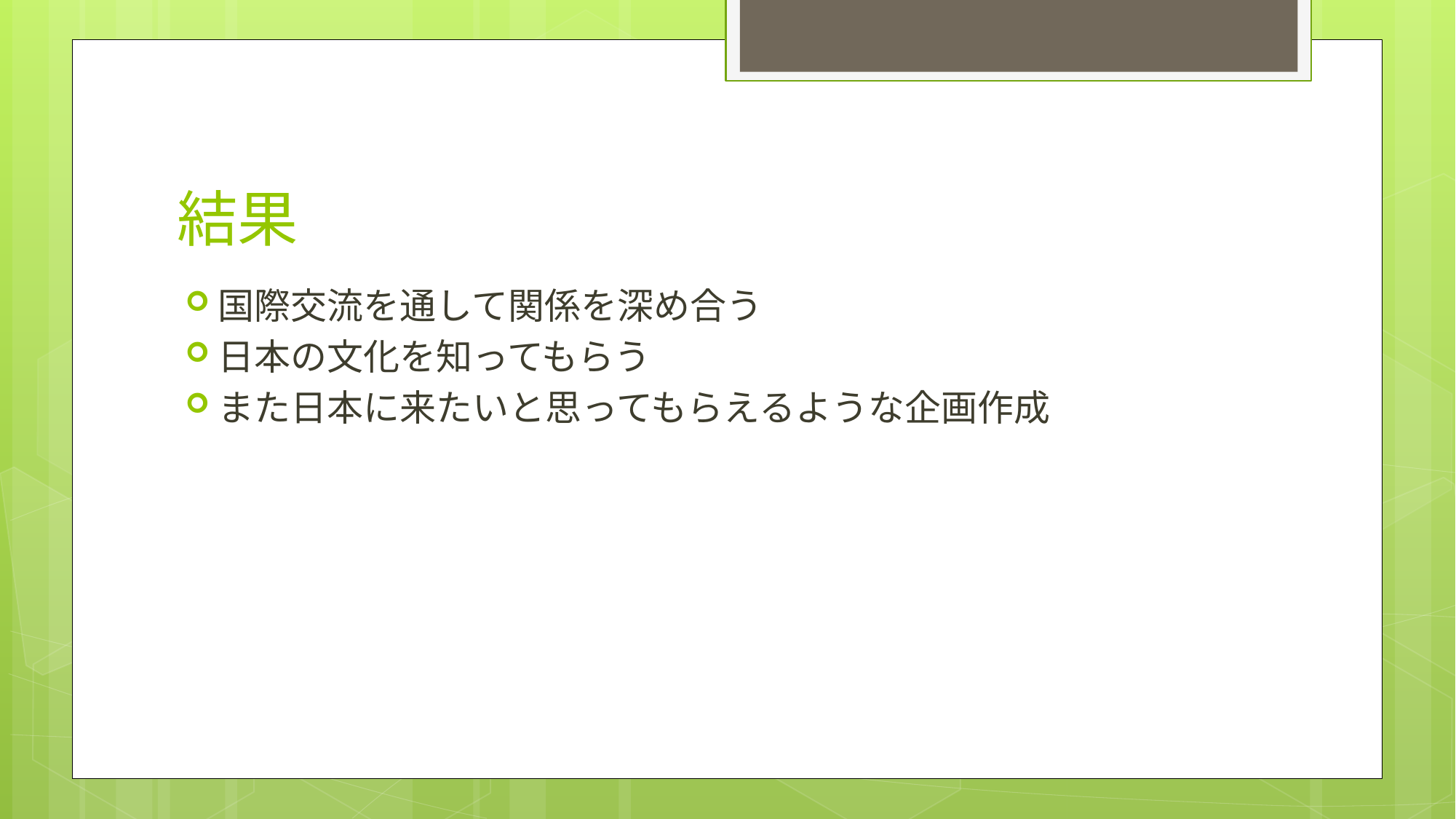

# 結果
国際交流を通して関係を深め合う
日本の文化を知ってもらう
また日本に来たいと思ってもらえるような企画作成